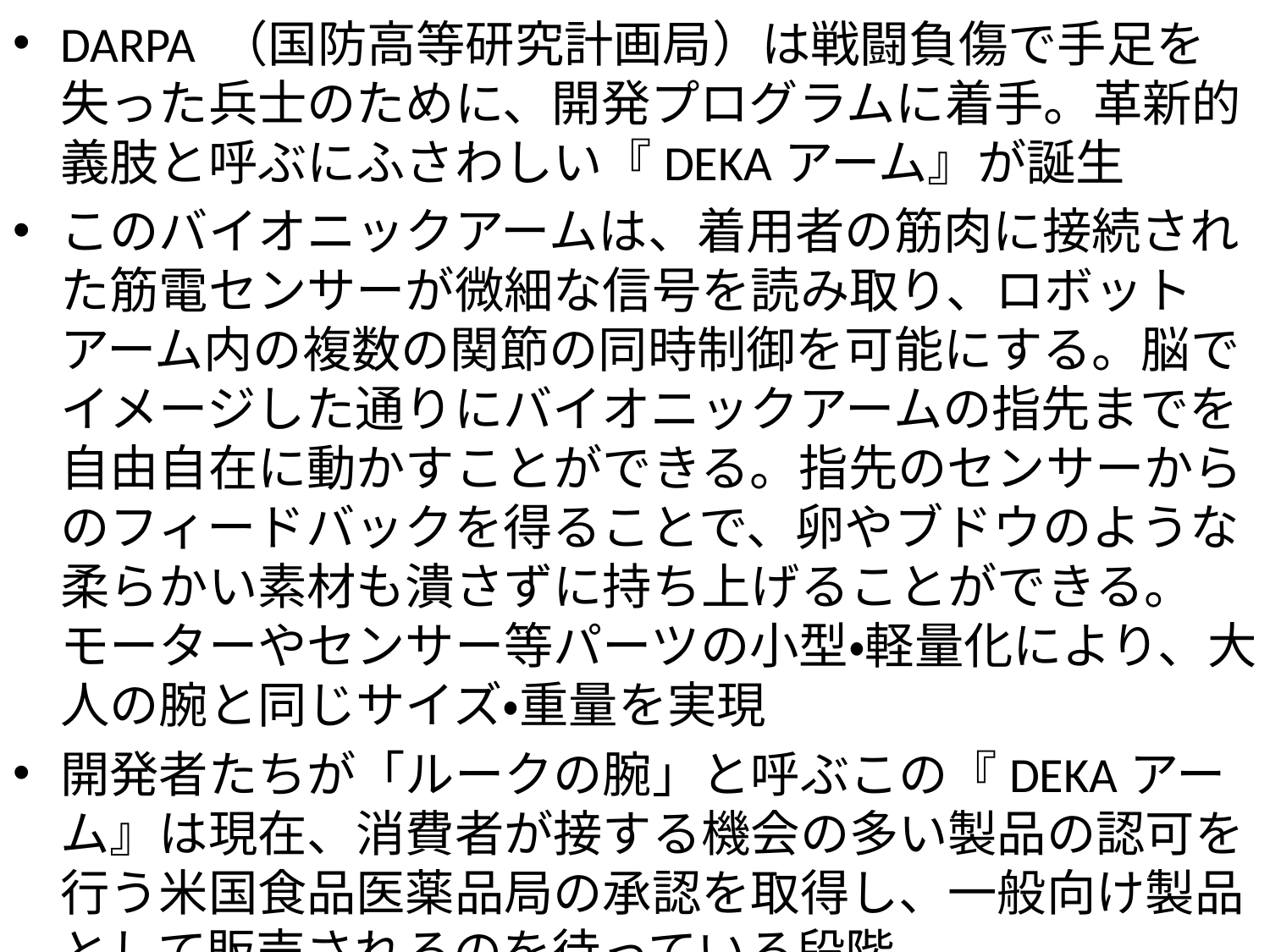

DARPA （国防高等研究計画局）は戦闘負傷で手足を失った兵士のために、開発プログラムに着手。革新的義肢と呼ぶにふさわしい『DEKAアーム』が誕生
このバイオニックアームは、着用者の筋肉に接続された筋電センサーが微細な信号を読み取り、ロボットアーム内の複数の関節の同時制御を可能にする。脳でイメージした通りにバイオニックアームの指先までを自由自在に動かすことができる。指先のセンサーからのフィードバックを得ることで、卵やブドウのような柔らかい素材も潰さずに持ち上げることができる。モーターやセンサー等パーツの小型・軽量化により、大人の腕と同じサイズ・重量を実現
開発者たちが「ルークの腕」と呼ぶこの『DEKAアーム』は現在、消費者が接する機会の多い製品の認可を行う米国食品医薬品局の承認を取得し、一般向け製品として販売されるのを待っている段階